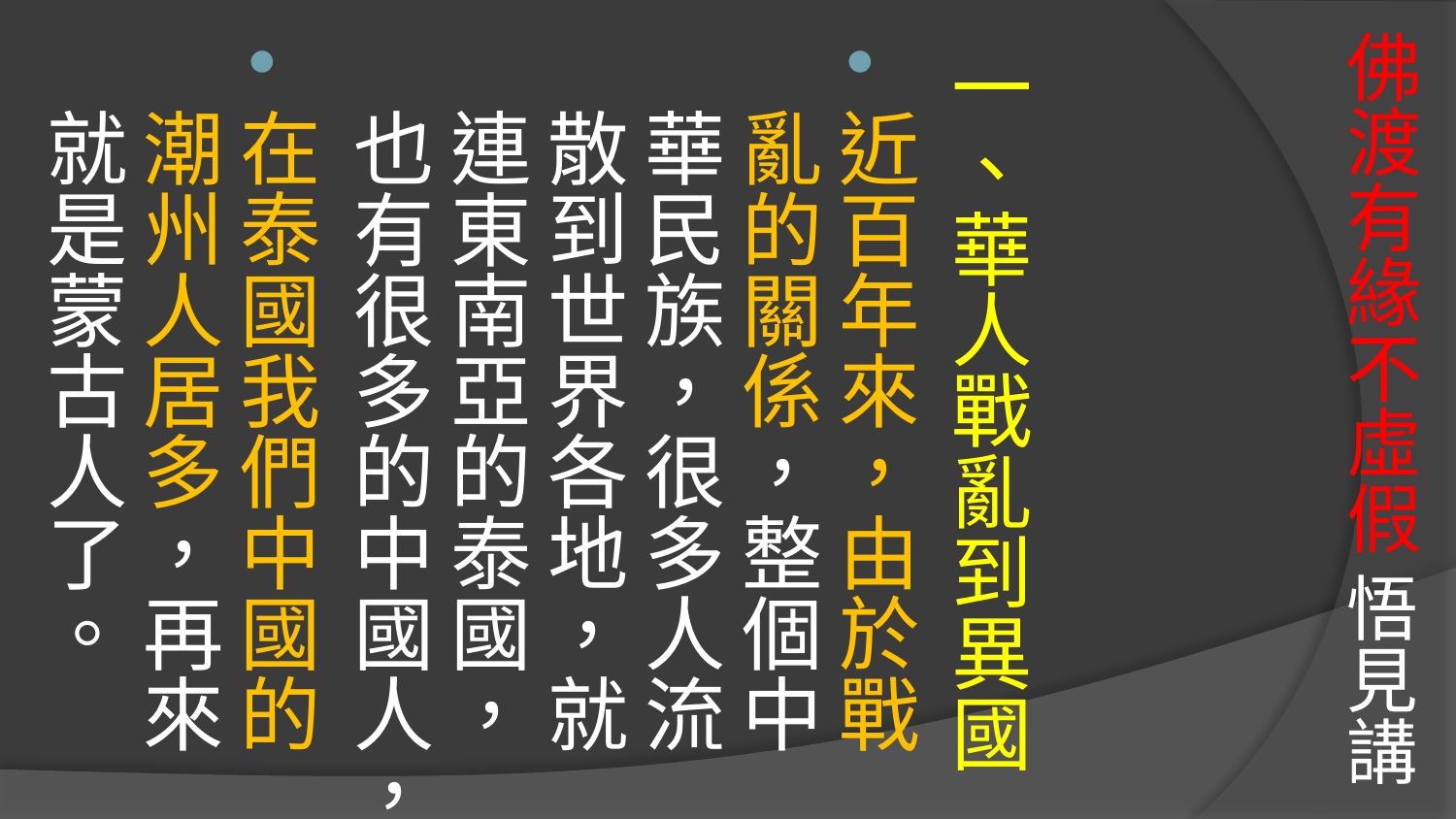

# 佛渡有緣不虛假 悟見講
一、華人戰亂到異國
近百年來，由於戰亂的關係，整個中華民族，很多人流散到世界各地，就連東南亞的泰國，也有很多的中國人，
在泰國我們中國的潮州人居多，再來就是蒙古人了。